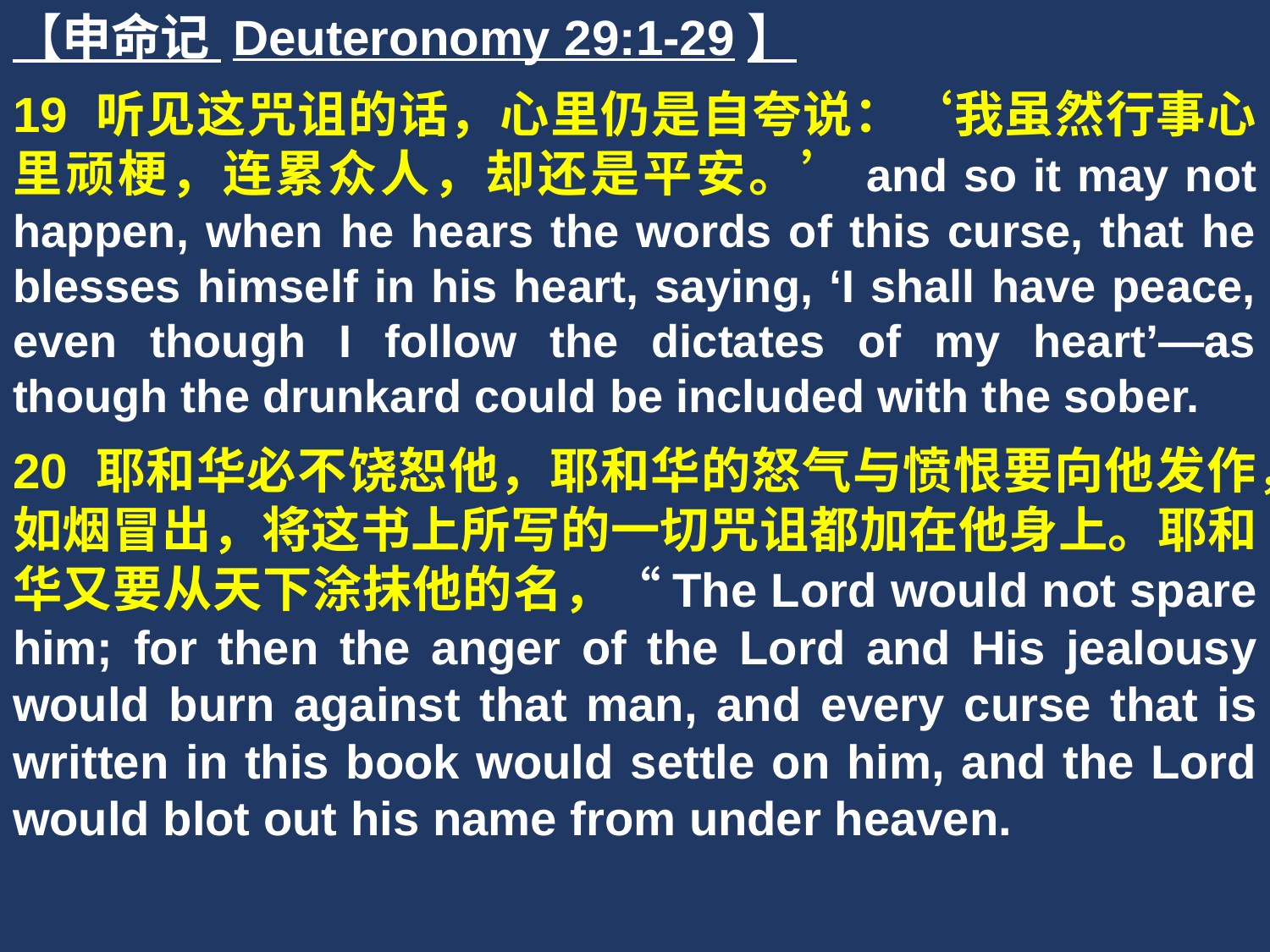

【申命记 Deuteronomy 29:1-29】
19 听见这咒诅的话，心里仍是自夸说：‘我虽然行事心里顽梗，连累众人，却还是平安。’and so it may not happen, when he hears the words of this curse, that he blesses himself in his heart, saying, ‘I shall have peace, even though I follow the dictates of my heart’—as though the drunkard could be included with the sober.
20 耶和华必不饶恕他，耶和华的怒气与愤恨要向他发作，如烟冒出，将这书上所写的一切咒诅都加在他身上。耶和华又要从天下涂抹他的名，“The Lord would not spare him; for then the anger of the Lord and His jealousy would burn against that man, and every curse that is written in this book would settle on him, and the Lord would blot out his name from under heaven.